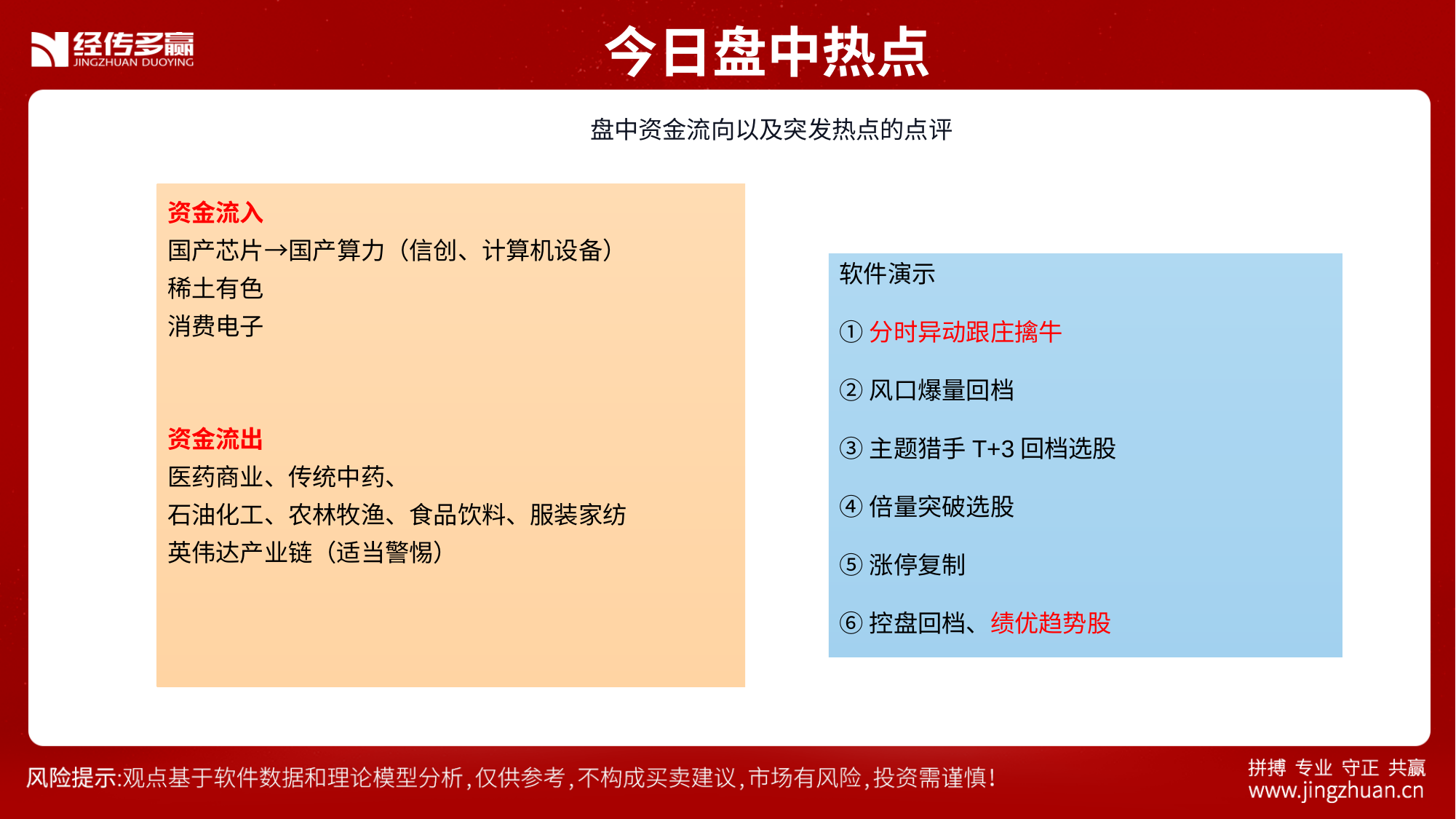

今日盘中热点
          盘中资金流向以及突发热点的点评

资金流入
国产芯片→国产算力（信创、计算机设备）
稀土有色
消费电子

资金流出
医药商业、传统中药、
石油化工、农林牧渔、食品饮料、服装家纺
英伟达产业链（适当警惕）

软件演示

①分时异动跟庄擒牛

②风口爆量回档

③主题猎手T+3回档选股

④倍量突破选股

⑤涨停复制

⑥控盘回档、绩优趋势股